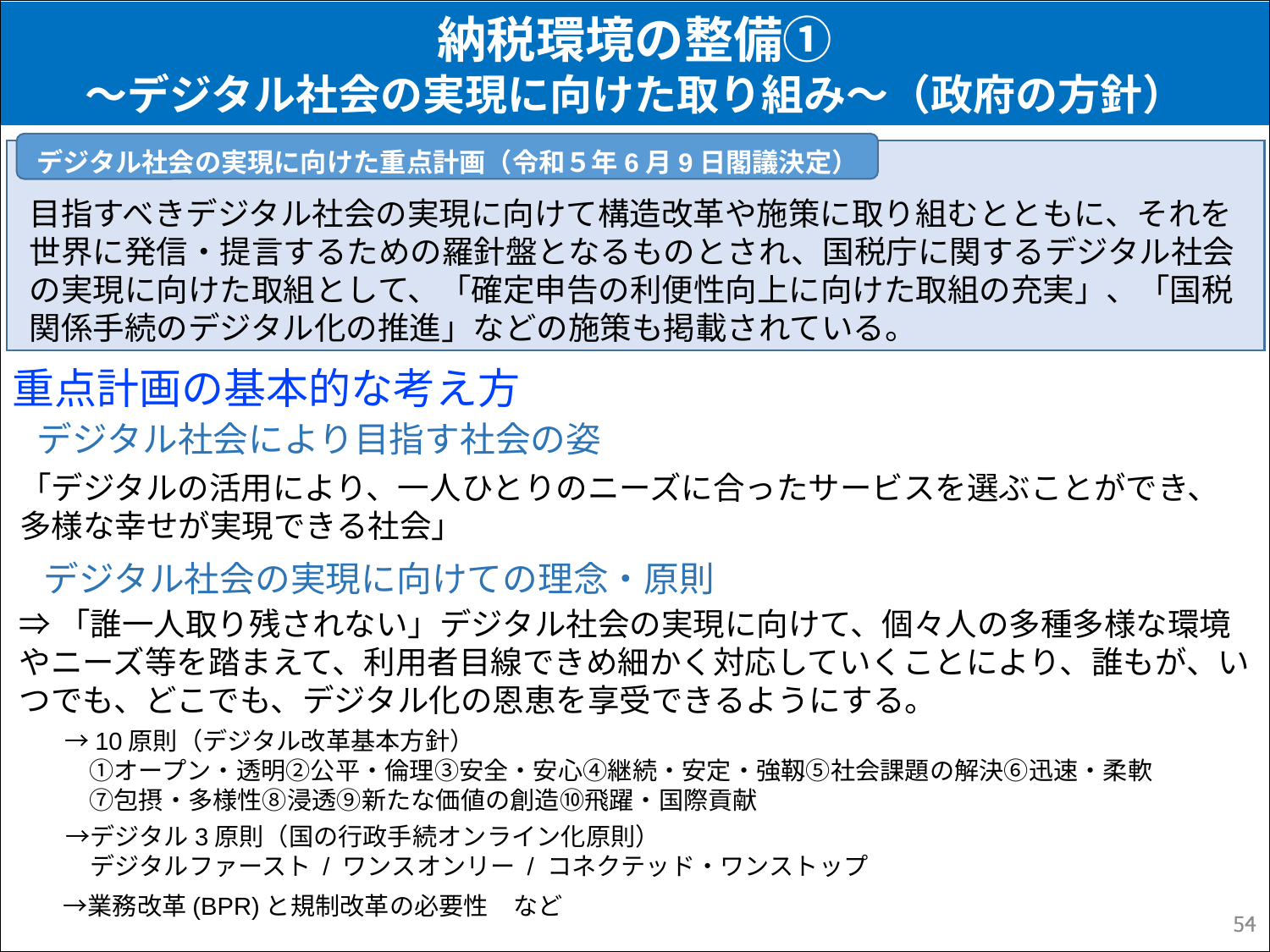

納税環境の整備①
～デジタル社会の実現に向けた取り組み～（政府の方針）
デジタル社会の実現に向けた重点計画（令和５年6月9日閣議決定）

目指すべきデジタル社会の実現に向けて構造改革や施策に取り組むとともに、それを世界に発信・提言するための羅針盤となるものとされ、国税庁に関するデジタル社会の実現に向けた取組として、「確定申告の利便性向上に向けた取組の充実」、「国税関係手続のデジタル化の推進」などの施策も掲載されている。
重点計画の基本的な考え方
デジタル社会により目指す社会の姿
「デジタルの活用により、一人ひとりのニーズに合ったサービスを選ぶことができ、多様な幸せが実現できる社会」
デジタル社会の実現に向けての理念・原則
⇒「誰一人取り残されない」デジタル社会の実現に向けて、個々人の多種多様な環境やニーズ等を踏まえて、利用者目線できめ細かく対応していくことにより、誰もが、いつでも、どこでも、デジタル化の恩恵を享受できるようにする。
　→10原則（デジタル改革基本方針）
　　①オープン・透明②公平・倫理③安全・安心④継続・安定・強靱⑤社会課題の解決⑥迅速・柔軟
　　⑦包摂・多様性⑧浸透⑨新たな価値の創造⑩飛躍・国際貢献
　→デジタル3原則（国の行政手続オンライン化原則）
　　デジタルファースト / ワンスオンリー / コネクテッド・ワンストップ
　→業務改革(BPR)と規制改革の必要性　など
54